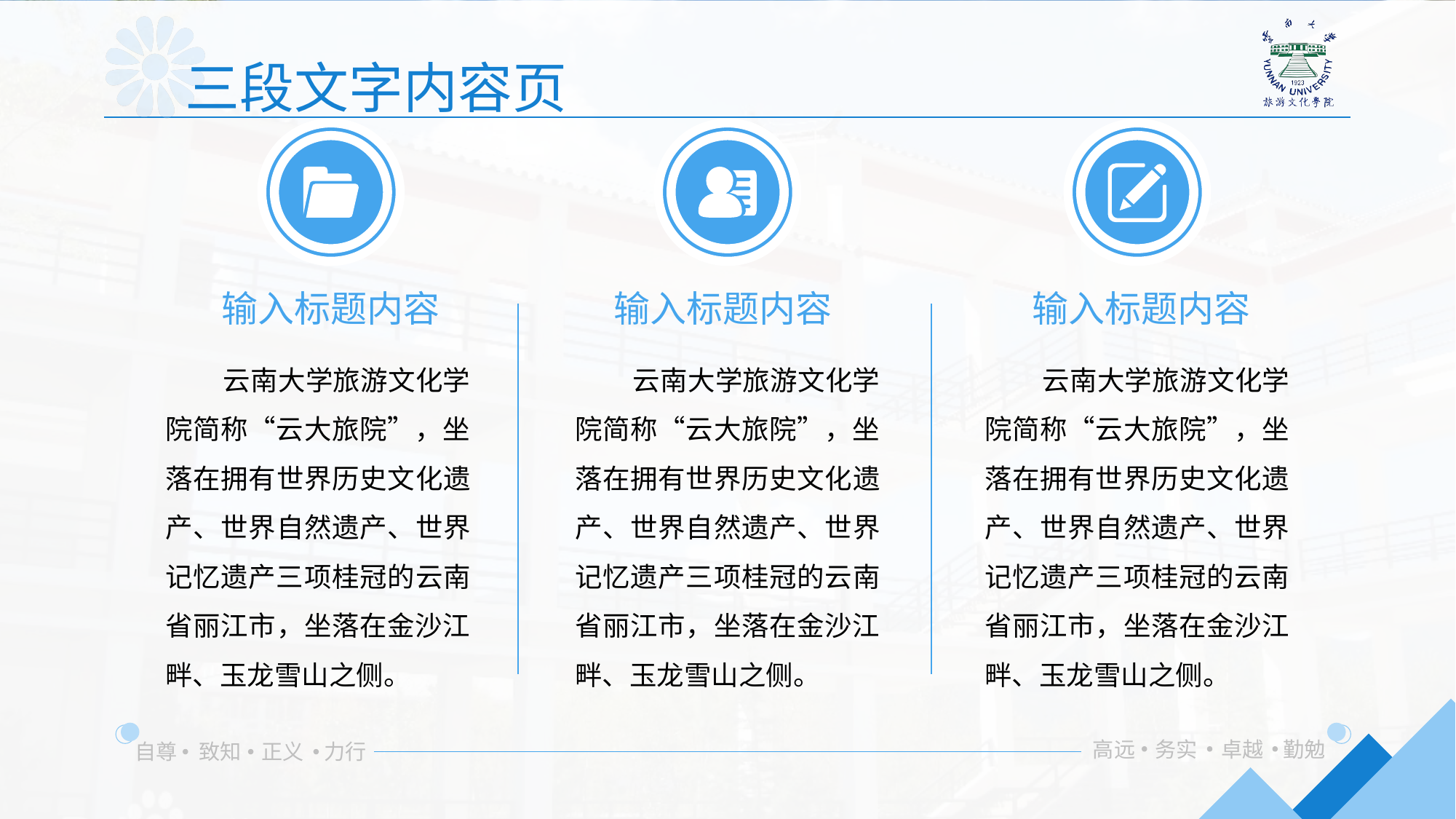

三段文字内容页

输入标题内容
输入标题内容
输入标题内容
        云南大学旅游文化学院简称“云大旅院”，坐落在拥有世界历史文化遗产、世界自然遗产、世界记忆遗产三项桂冠的云南省丽江市，坐落在金沙江畔、玉龙雪山之侧。
        云南大学旅游文化学院简称“云大旅院”，坐落在拥有世界历史文化遗产、世界自然遗产、世界记忆遗产三项桂冠的云南省丽江市，坐落在金沙江畔、玉龙雪山之侧。
        云南大学旅游文化学院简称“云大旅院”，坐落在拥有世界历史文化遗产、世界自然遗产、世界记忆遗产三项桂冠的云南省丽江市，坐落在金沙江畔、玉龙雪山之侧。